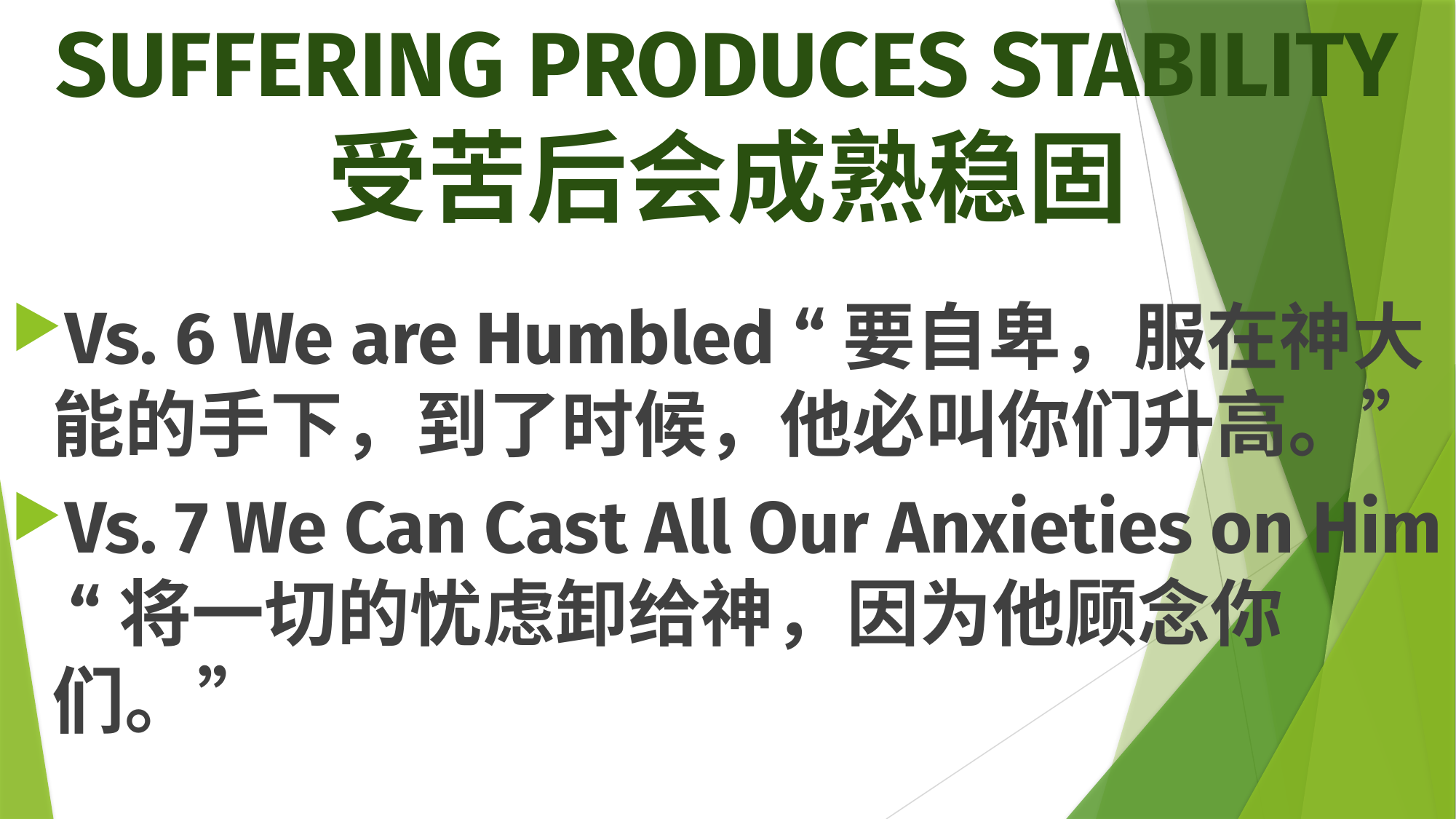

# SUFFERING PRODUCES STABILITY 受苦后会成熟稳固
Vs. 6 We are Humbled “要自卑，服在神大能的手下，到了时候，他必叫你们升高。”
Vs. 7 We Can Cast All Our Anxieties on Him  “将一切的忧虑卸给神，因为他顾念你们。”